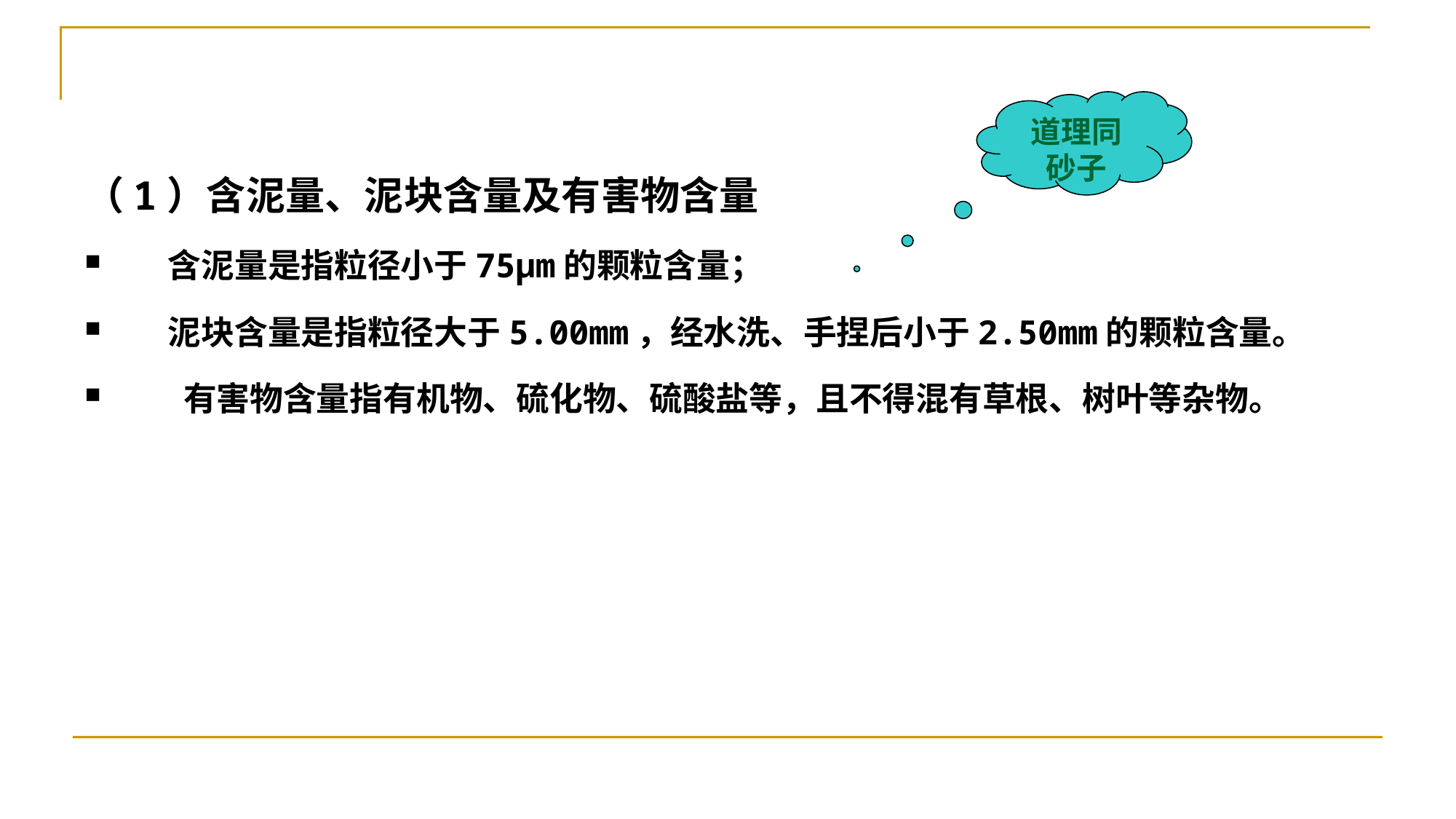

道理同
砂子
（1）含泥量、泥块含量及有害物含量
　　含泥量是指粒径小于75μm的颗粒含量；
　　泥块含量是指粒径大于5.00mm，经水洗、手捏后小于2.50mm的颗粒含量。
 　　有害物含量指有机物、硫化物、硫酸盐等，且不得混有草根、树叶等杂物。